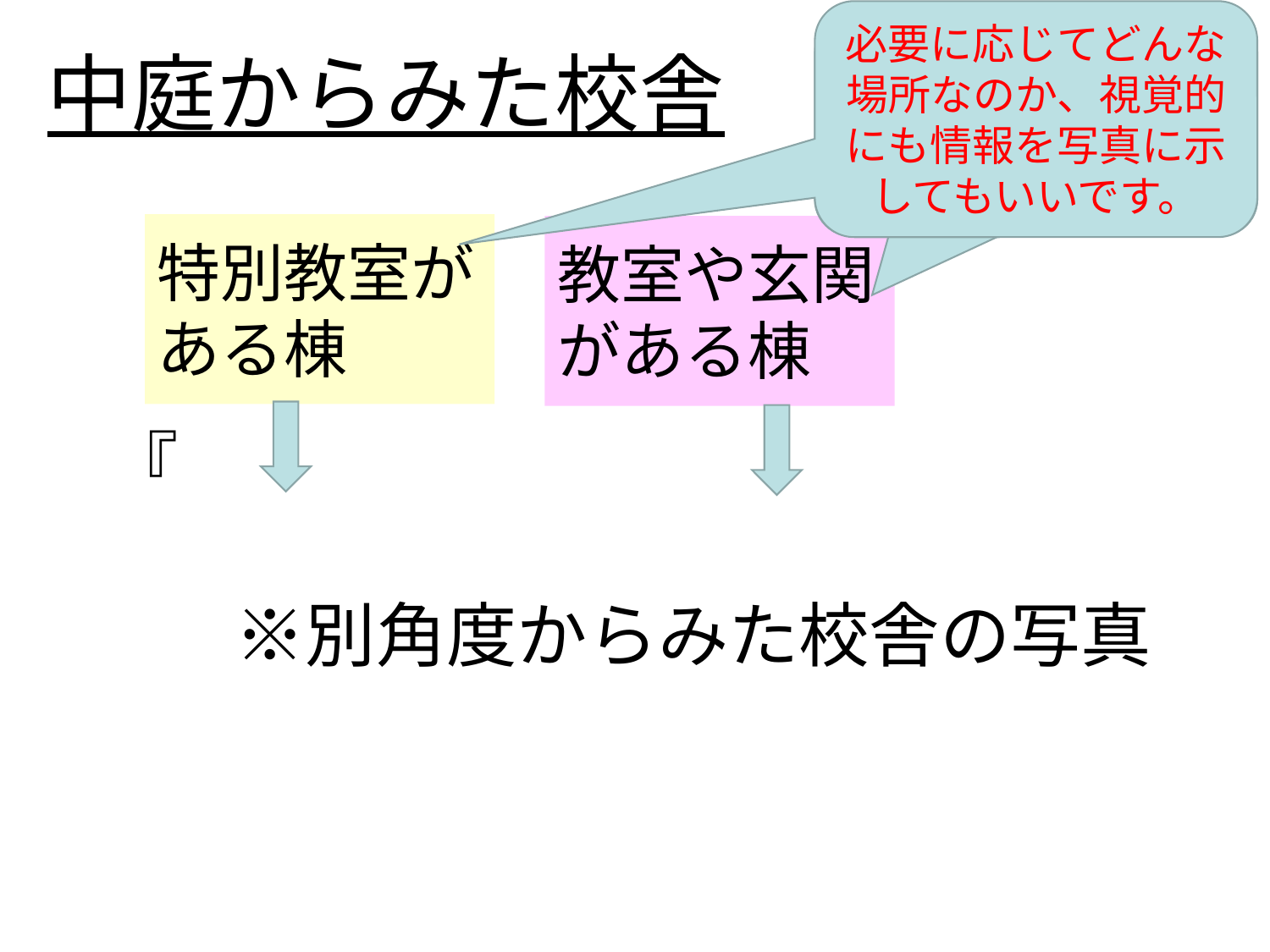

必要に応じてどんな場所なのか、視覚的にも情報を写真に示してもいいです。
こういう情報も児童にとっては安心材料になるでしょう。
中庭からみた校舎
特別教室がある棟
教室や玄関がある棟

『

　※別角度からみた校舎の写真

　　　　　　　　　　　　　　　　　　　　　　』